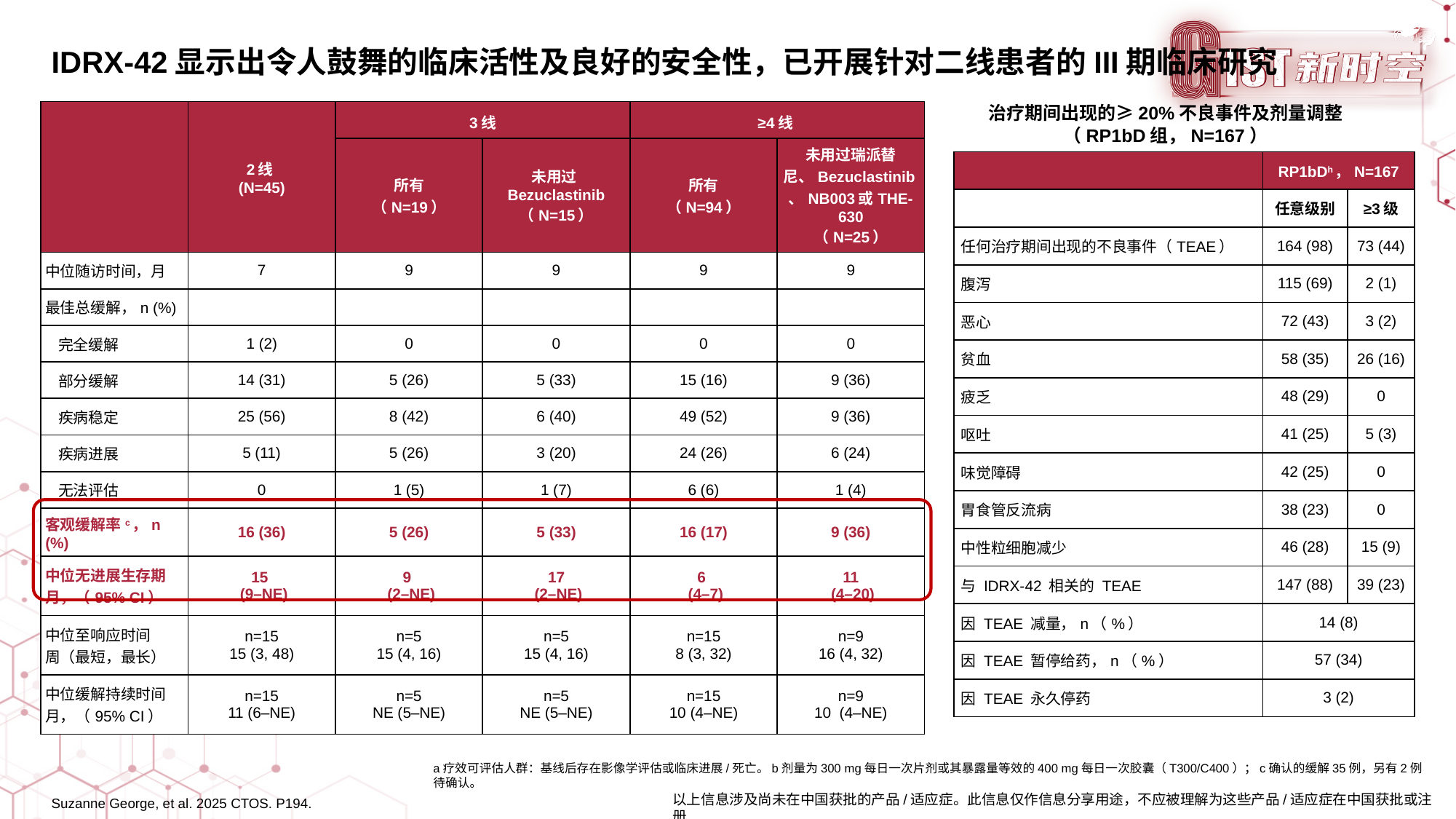

IDRX-42显示出令人鼓舞的临床活性及良好的安全性，已开展针对二线患者的III期临床研究
治疗期间出现的≥20%不良事件及剂量调整
（RP1bD组，N=167）
|  | 2线 (N=45) | 3线 |  | ≥4线 |  |
| --- | --- | --- | --- | --- | --- |
|  |  | 所有 （N=19） | 未用过Bezuclastinib （N=15） | 所有 （N=94） | 未用过瑞派替尼、Bezuclastinib、NB003或THE-630 （N=25） |
| 中位随访时间，月 | 7 | 9 | 9 | 9 | 9 |
| 最佳总缓解，n (%) |  |  |  |  |  |
| 完全缓解 | 1 (2) | 0 | 0 | 0 | 0 |
| 部分缓解 | 14 (31) | 5 (26) | 5 (33) | 15 (16) | 9 (36) |
| 疾病稳定 | 25 (56) | 8 (42) | 6 (40) | 49 (52) | 9 (36) |
| 疾病进展 | 5 (11) | 5 (26) | 3 (20) | 24 (26) | 6 (24) |
| 无法评估 | 0 | 1 (5) | 1 (7) | 6 (6) | 1 (4) |
| 客观缓解率c，n (%) | 16 (36) | 5 (26) | 5 (33) | 16 (17) | 9 (36) |
| 中位无进展生存期 月，（95% CI） | 15 (9–NE) | 9 (2–NE) | 17 (2–NE) | 6 (4–7) | 11 (4–20) |
| 中位至响应时间 周（最短，最长） | n=15 15 (3, 48) | n=5 15 (4, 16) | n=5 15 (4, 16) | n=15 8 (3, 32) | n=9 16 (4, 32) |
| 中位缓解持续时间 月，（95% CI） | n=15 11 (6–NE) | n=5 NE (5–NE) | n=5 NE (5–NE) | n=15 10 (4–NE) | n=9 10 (4–NE) |
|  | RP1bDh，N=167 |  |
| --- | --- | --- |
|  | 任意级别 | ≥3级 |
| 任何治疗期间出现的不良事件（TEAE） | 164 (98) | 73 (44) |
| 腹泻 | 115 (69) | 2 (1) |
| 恶心 | 72 (43) | 3 (2) |
| 贫血 | 58 (35) | 26 (16) |
| 疲乏 | 48 (29) | 0 |
| 呕吐 | 41 (25) | 5 (3) |
| 味觉障碍 | 42 (25) | 0 |
| 胃食管反流病 | 38 (23) | 0 |
| 中性粒细胞减少 | 46 (28) | 15 (9) |
| 与 IDRX-42 相关的 TEAE | 147 (88) | 39 (23) |
| 因 TEAE 减量，n（%） | 14 (8) |  |
| 因 TEAE 暂停给药，n（%） | 57 (34) |  |
| 因 TEAE 永久停药 | 3 (2) |  |

a疗效可评估人群：基线后存在影像学评估或临床进展/死亡。b剂量为300 mg每日一次片剂或其暴露量等效的400 mg每日一次胶囊（T300/C400）；c确认的缓解35例，另有2例待确认。
Suzanne George, et al. 2025 CTOS. P194.